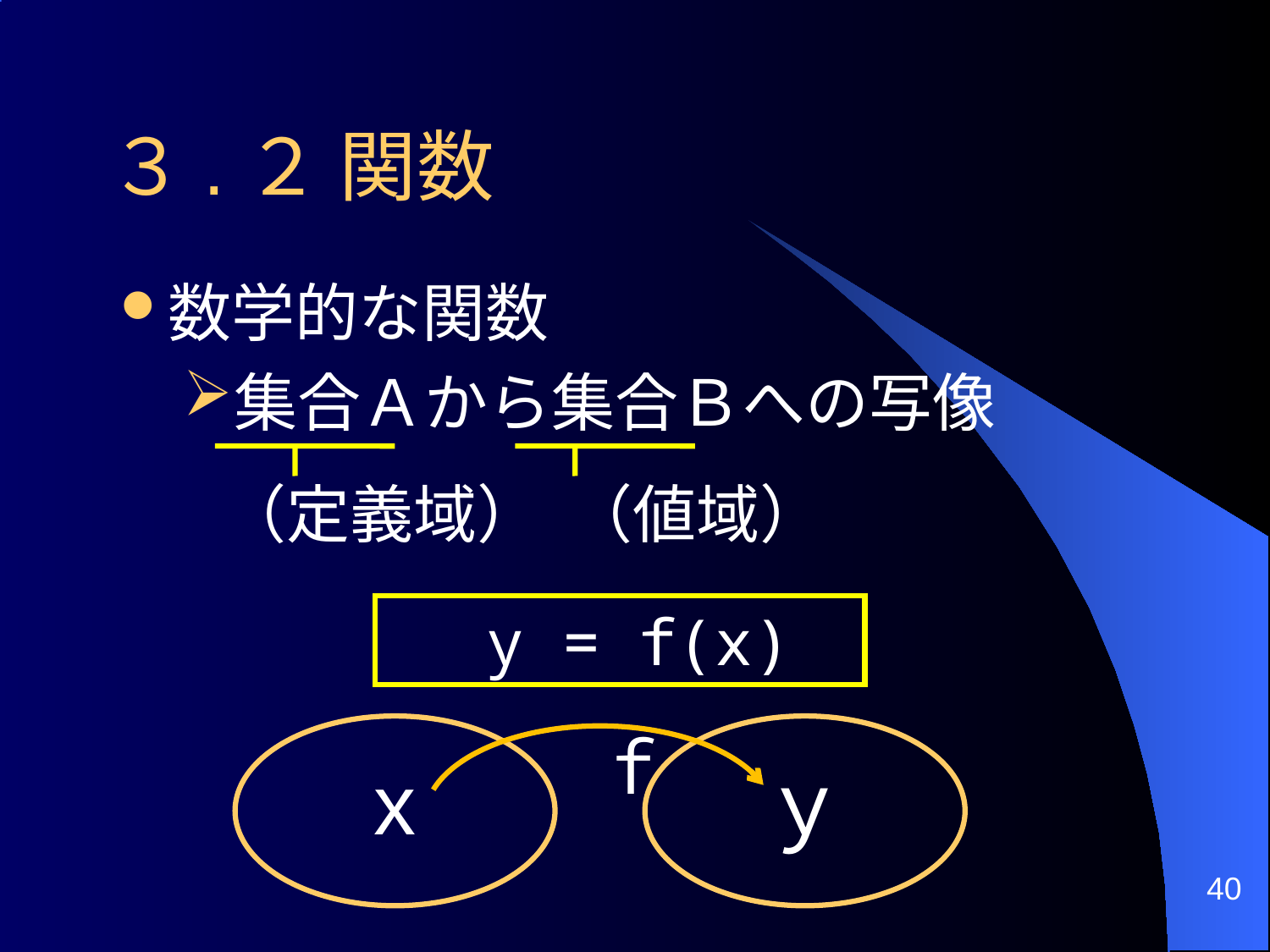

# ３.２ 関数
数学的な関数
集合Ａから集合Ｂへの写像
	（定義域）  （値域）

 y = f(x)
x
ｙ
ｆ

40